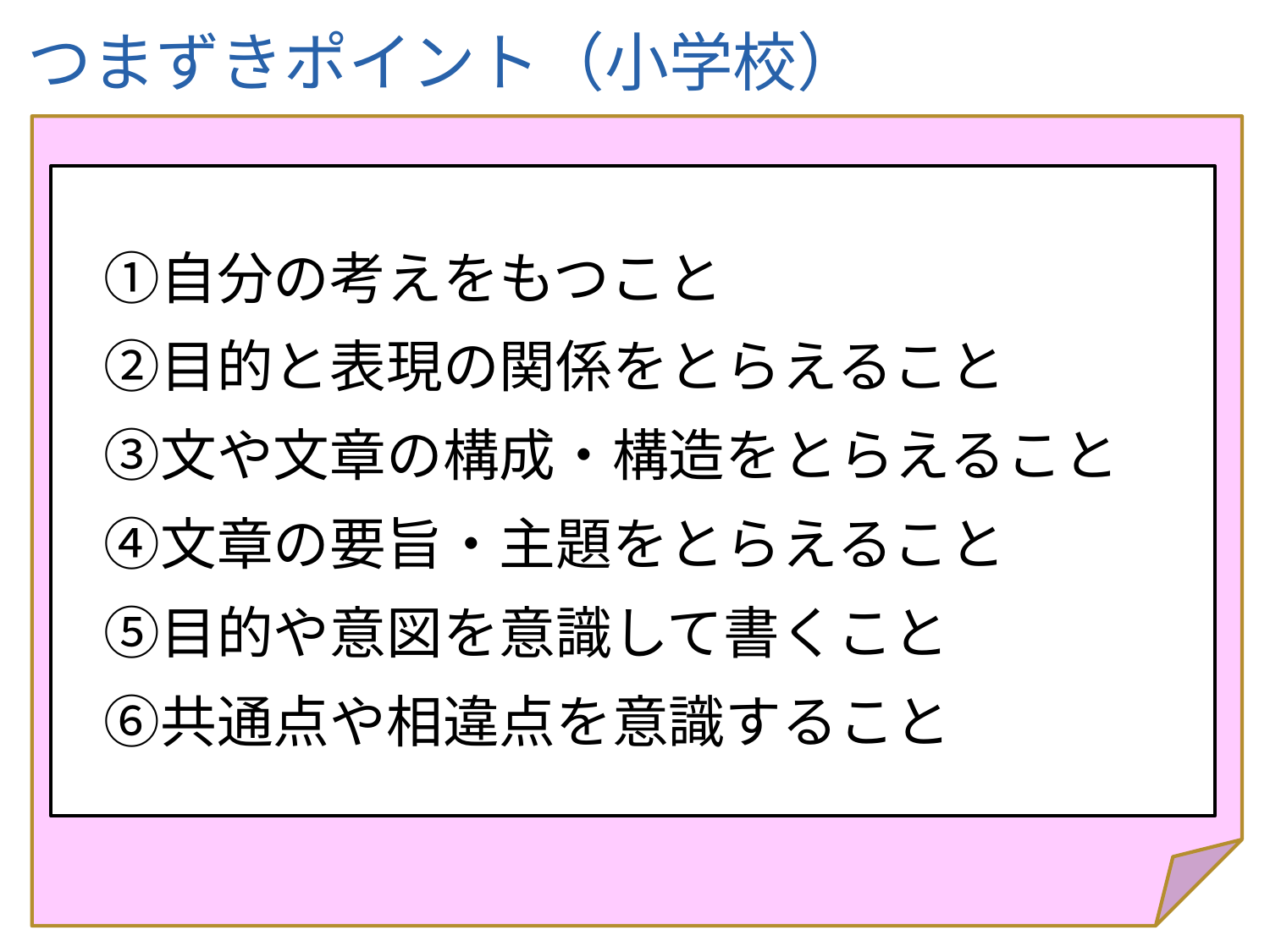

# つまずきポイント（小学校）

　①自分の考えをもつこと
　②目的と表現の関係をとらえること
　③文や文章の構成・構造をとらえること
　④文章の要旨・主題をとらえること
　⑤目的や意図を意識して書くこと
　⑥共通点や相違点を意識すること